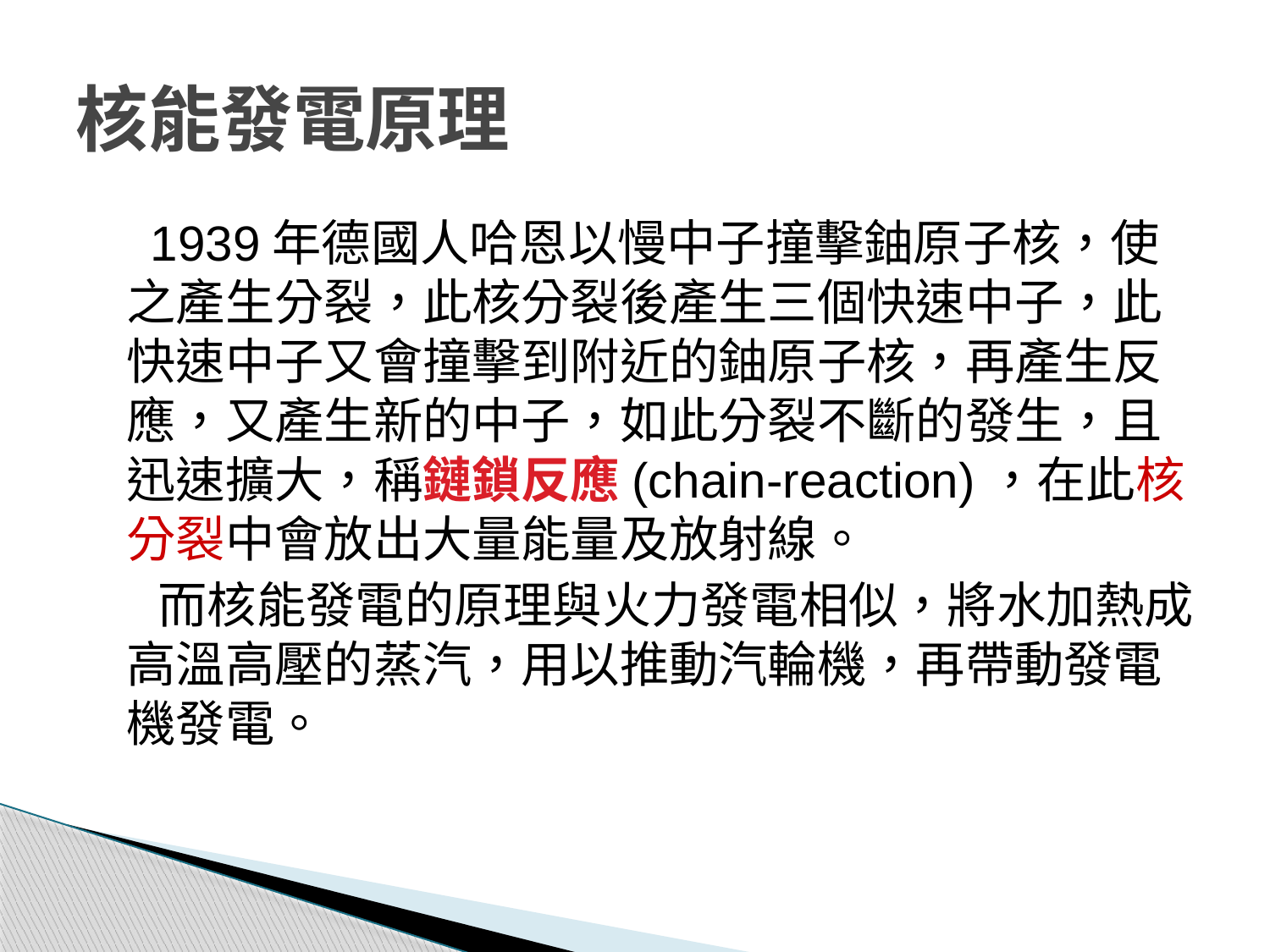

# 核能發電原理
     1939年德國人哈恩以慢中子撞擊鈾原子核，使之產生分裂，此核分裂後產生三個快速中子，此快速中子又會撞擊到附近的鈾原子核，再產生反應，又產生新的中子，如此分裂不斷的發生，且迅速擴大，稱鏈鎖反應(chain-reaction)，在此核分裂中會放出大量能量及放射線。
     而核能發電的原理與火力發電相似，將水加熱成高溫高壓的蒸汽，用以推動汽輪機，再帶動發電機發電。